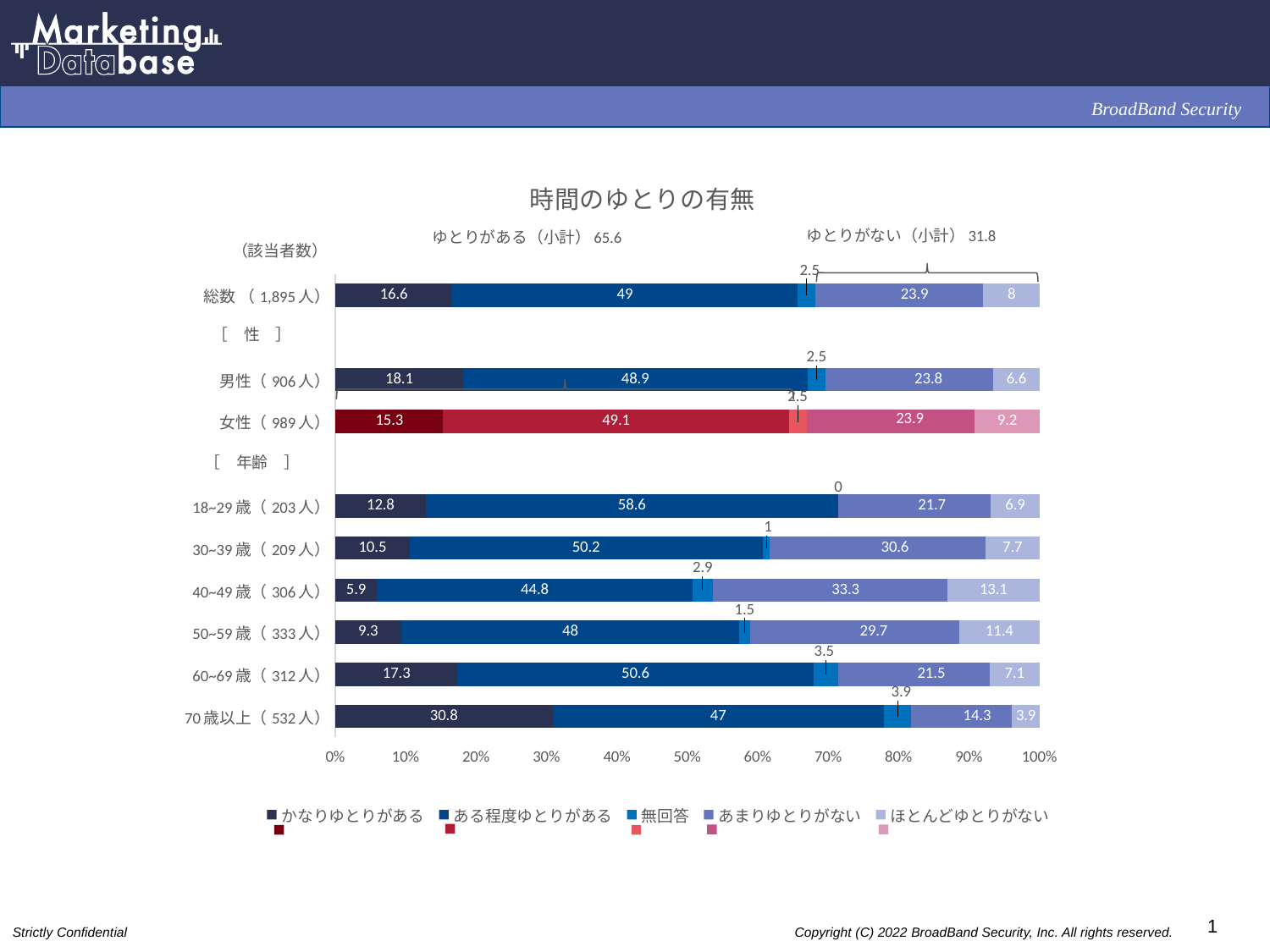

### Chart: 時間のゆとりの有無

| Category | かなりゆとりがある | ある程度ゆとりがある | 無回答 | あまりゆとりがない | ほとんどゆとりがない |
|---|---|---|---|---|---|
| 総数 （1,895人） | 16.6 | 49.0 | 2.5 | 23.9 | 8.0 |
|  | None | None | None | None | None |
| 男性（906人） | 18.1 | 48.9 | 2.5 | 23.8 | 6.6 |
| 女性（989人） | 15.3 | 49.1 | 2.5 | 23.9 | 9.2 |
|  | None | None | None | None | None |
| 18~29歳（203人） | 12.8 | 58.6 | 0.0 | 21.7 | 6.9 |
| 30~39歳（209人） | 10.5 | 50.2 | 1.0 | 30.6 | 7.7 |
| 40~49歳（306人） | 5.9 | 44.8 | 2.9 | 33.3 | 13.1 |
| 50~59歳（333人） | 9.3 | 48.0 | 1.5 | 29.7 | 11.4 |
| 60~69歳（312人） | 17.3 | 50.6 | 3.5 | 21.5 | 7.1 |
| 70歳以上（532人） | 30.8 | 47.0 | 3.9 | 14.3 | 3.9 |